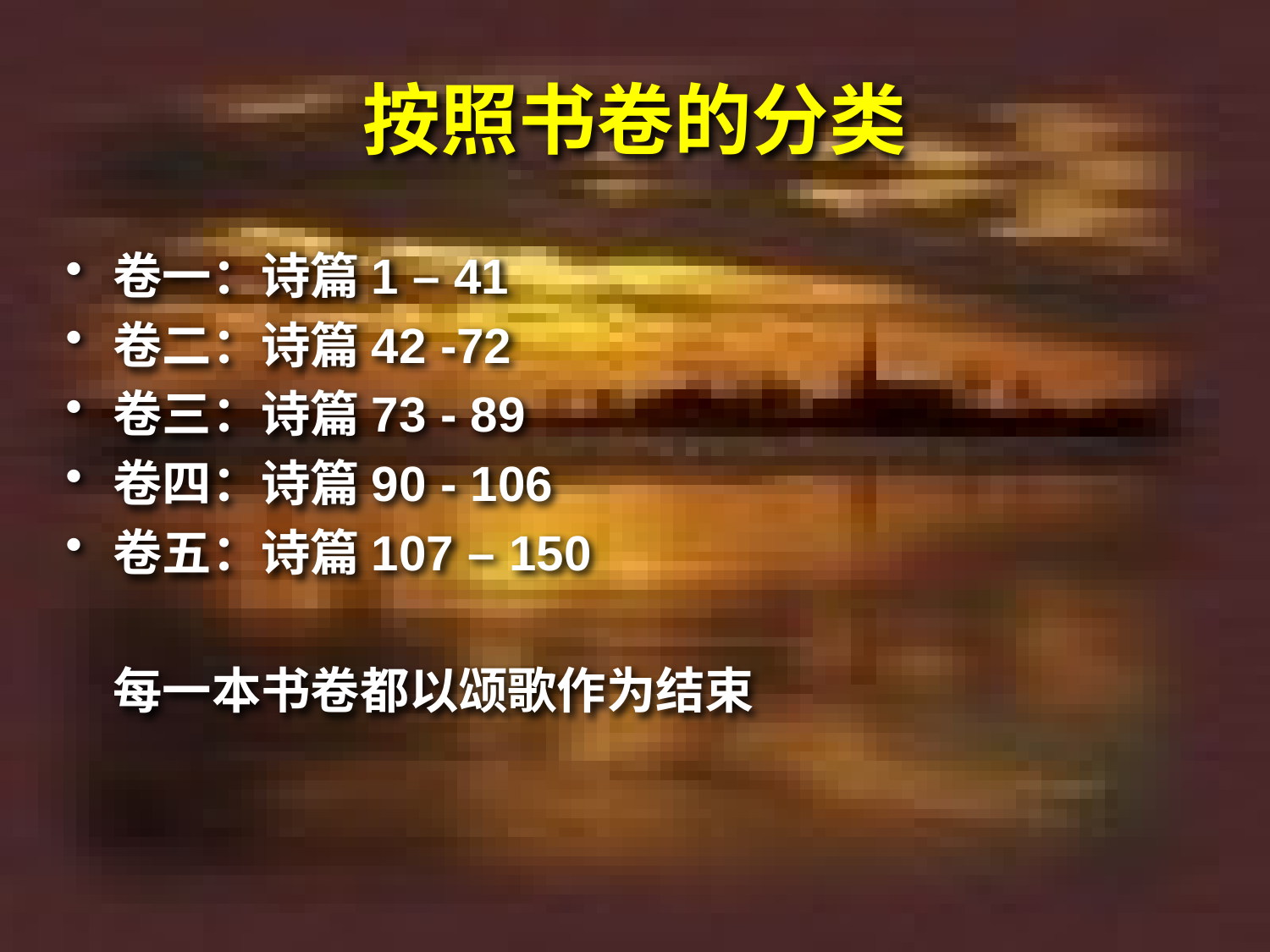

# 按照书卷的分类

卷一：诗篇1 – 41
卷二：诗篇42 -72
卷三：诗篇73 - 89
卷四：诗篇90 - 106
卷五：诗篇107 – 150

	每一本书卷都以颂歌作为结束